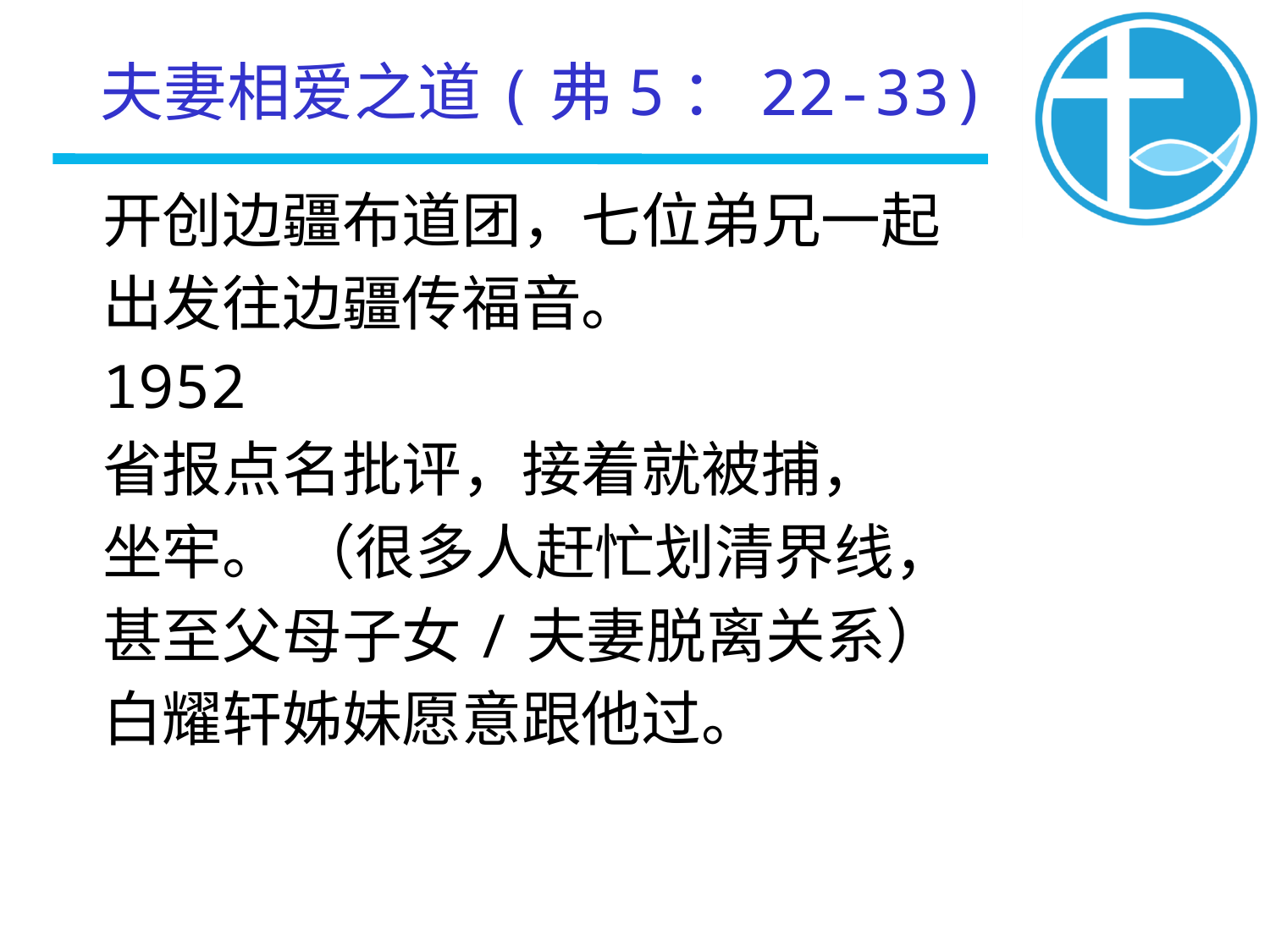

# 夫妻相爱之道(弗5：22-33)
开创边疆布道团，七位弟兄一起
出发往边疆传福音。
1952
省报点名批评，接着就被捕，
坐牢。 （很多人赶忙划清界线，
甚至父母子女/夫妻脱离关系）
白耀轩姊妹愿意跟他过。